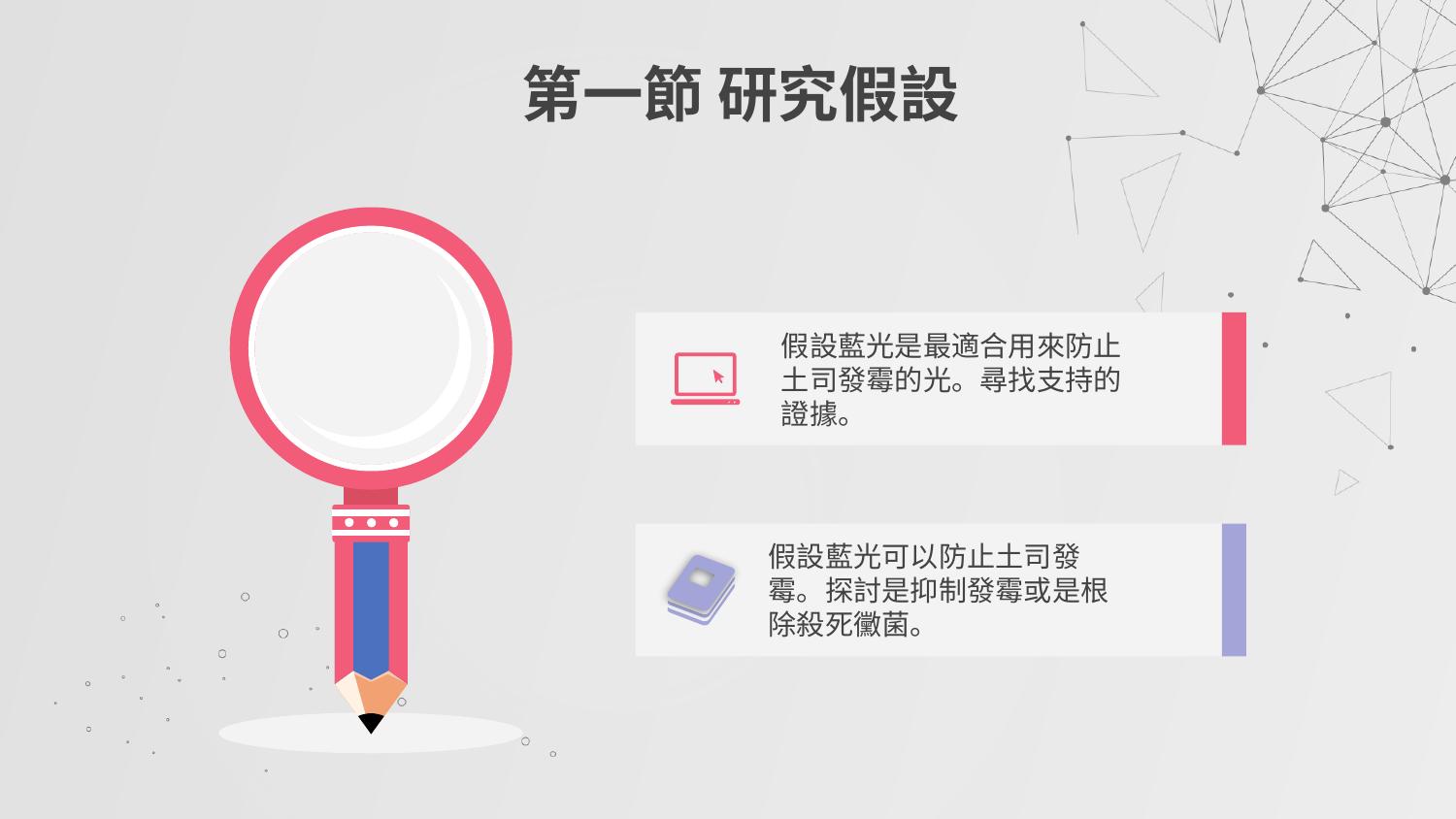

# 第一節 研究假設

假設藍光是最適合用來防止土司發霉的光。尋找支持的證據。

假設藍光可以防止土司發霉。探討是抑制發霉或是根除殺死黴菌。